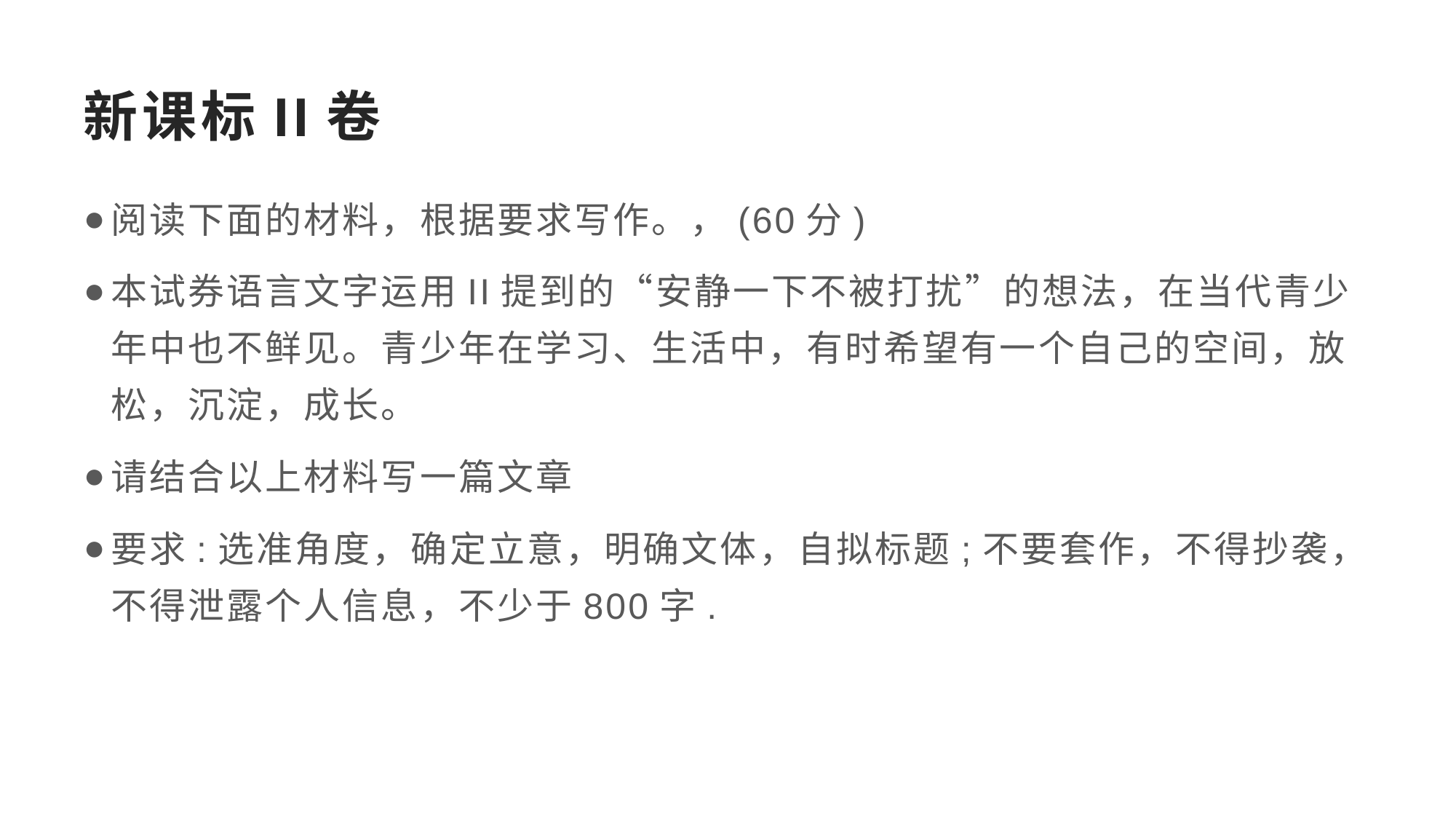

# 新课标II卷
阅读下面的材料，根据要求写作。，(60分)
本试券语言文字运用II提到的“安静一下不被打扰”的想法，在当代青少年中也不鲜见。青少年在学习、生活中，有时希望有一个自己的空间，放松，沉淀，成长。
请结合以上材料写一篇文章
要求:选准角度，确定立意，明确文体，自拟标题;不要套作，不得抄袭，不得泄露个人信息，不少于800字.